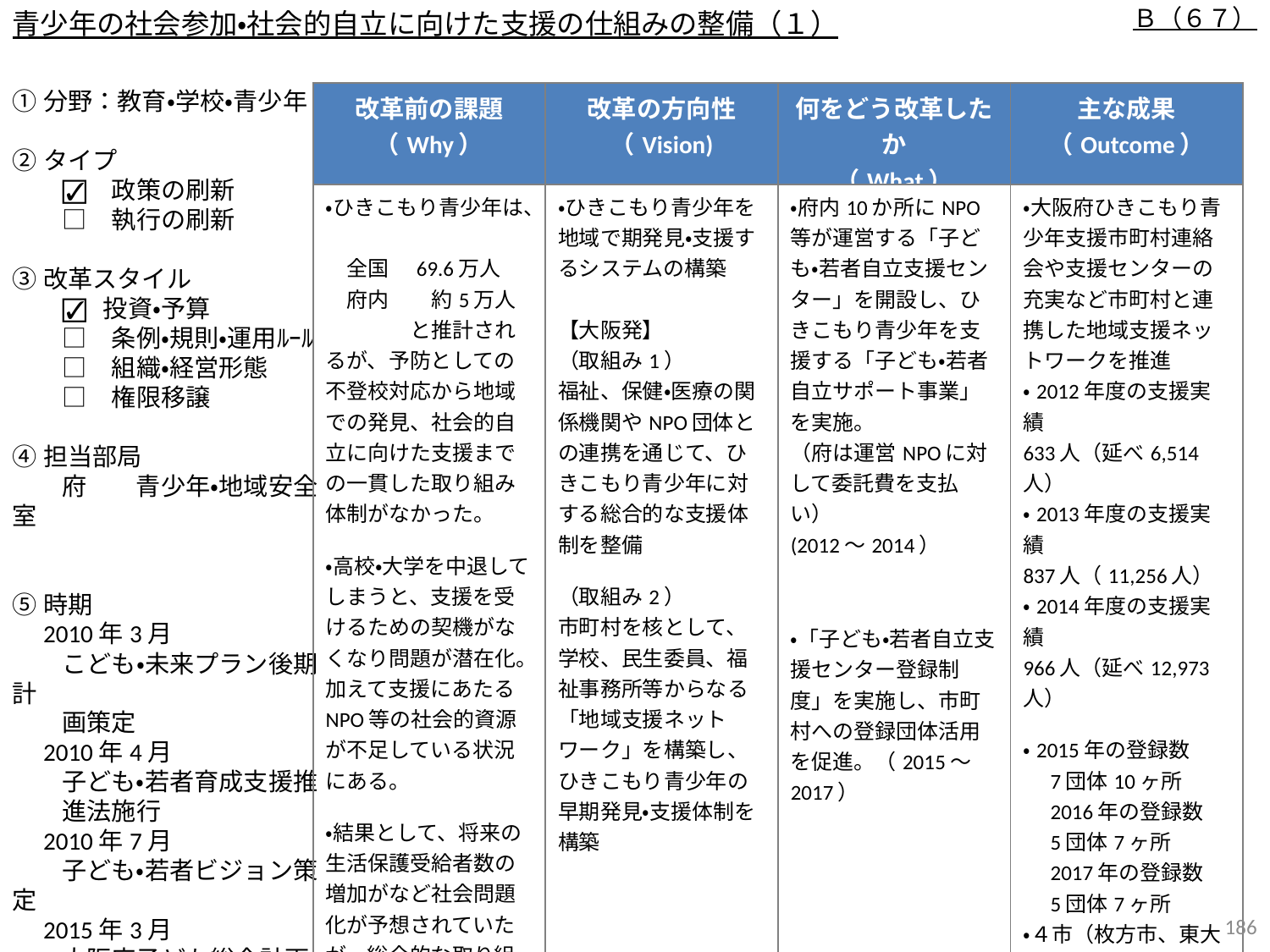

青少年の社会参加・社会的自立に向けた支援の仕組みの整備（１）
Ｂ（６７）
①分野：教育・学校・青少年

②タイプ
　　☑　政策の刷新
　　□　執行の刷新

③改革スタイル
　　☑   投資・予算
　　□　条例・規則・運用ﾙｰﾙ
　　□　組織・経営形態
　　□　権限移譲

④担当部局
　　府　　青少年・地域安全室

⑤時期
　2010年3月
　　こども・未来プラン後期計
　　画策定
　2010年4月
　　子ども・若者育成支援推
　　進法施行
　2010年7月
　　子ども・若者ビジョン策定
　2015年3月
　　大阪府子ども総合計画策
　　定

| 改革前の課題 （Why） | 改革の方向性 （Vision) | 何をどう改革したか （What） | 主な成果 （Outcome） |
| --- | --- | --- | --- |
| ・ひきこもり青少年は、　 　全国　69.6万人 　府内　　約5万人　　　　と推計されるが、予防としての不登校対応から地域での発見、社会的自立に向けた支援までの一貫した取り組み体制がなかった。 ・高校・大学を中退してしまうと、支援を受けるための契機がなくなり問題が潜在化。 加えて支援にあたるNPO等の社会的資源が不足している状況にある。 ・結果として、将来の生活保護受給者数の増加がなど社会問題化が予想されていたが、総合的な取り組みが遅れていた。 | ・ひきこもり青少年を地域で期発見・支援するシステムの構築 　　　　　　　　【大阪発】 （取組み1） 福祉、保健・医療の関係機関やNPO団体との連携を通じて、ひきこもり青少年に対する総合的な支援体制を整備 （取組み2） 市町村を核として、学校、民生委員、福祉事務所等からなる「地域支援ネットワーク」を構築し、ひきこもり青少年の早期発見・支援体制を構築 | ・府内10か所にNPO等が運営する「子ども・若者自立支援センター」を開設し、ひきこもり青少年を支援する「子ども・若者自立サポート事業」を実施。 （府は運営NPOに対して委託費を支払い） (2012～2014） ・「子ども・若者自立支援センター登録制度」を実施し、市町村への登録団体活用を促進。（2015～2017） | ・大阪府ひきこもり青少年支援市町村連絡会や支援センターの充実など市町村と連携した地域支援ネットワークを推進 ・2012年度の支援実績 633人（延べ6,514人） ・2013年度の支援実績 837人（11,256人） ・2014年度の支援実績 966人（延べ12,973人） ・2015年の登録数 　7団体10ヶ所 　2016年の登録数 　5団体7ヶ所 　2017年の登録数 　5団体7ヶ所 ・４市（枚方市、東大阪市、大東市、泉佐野市）が登録団体へ事業を委託。 ・民生委員・児童委員や高校などと連携したひきこもり青少年や中退・不登校者等に対する支援の仕組みを構築。 |
186